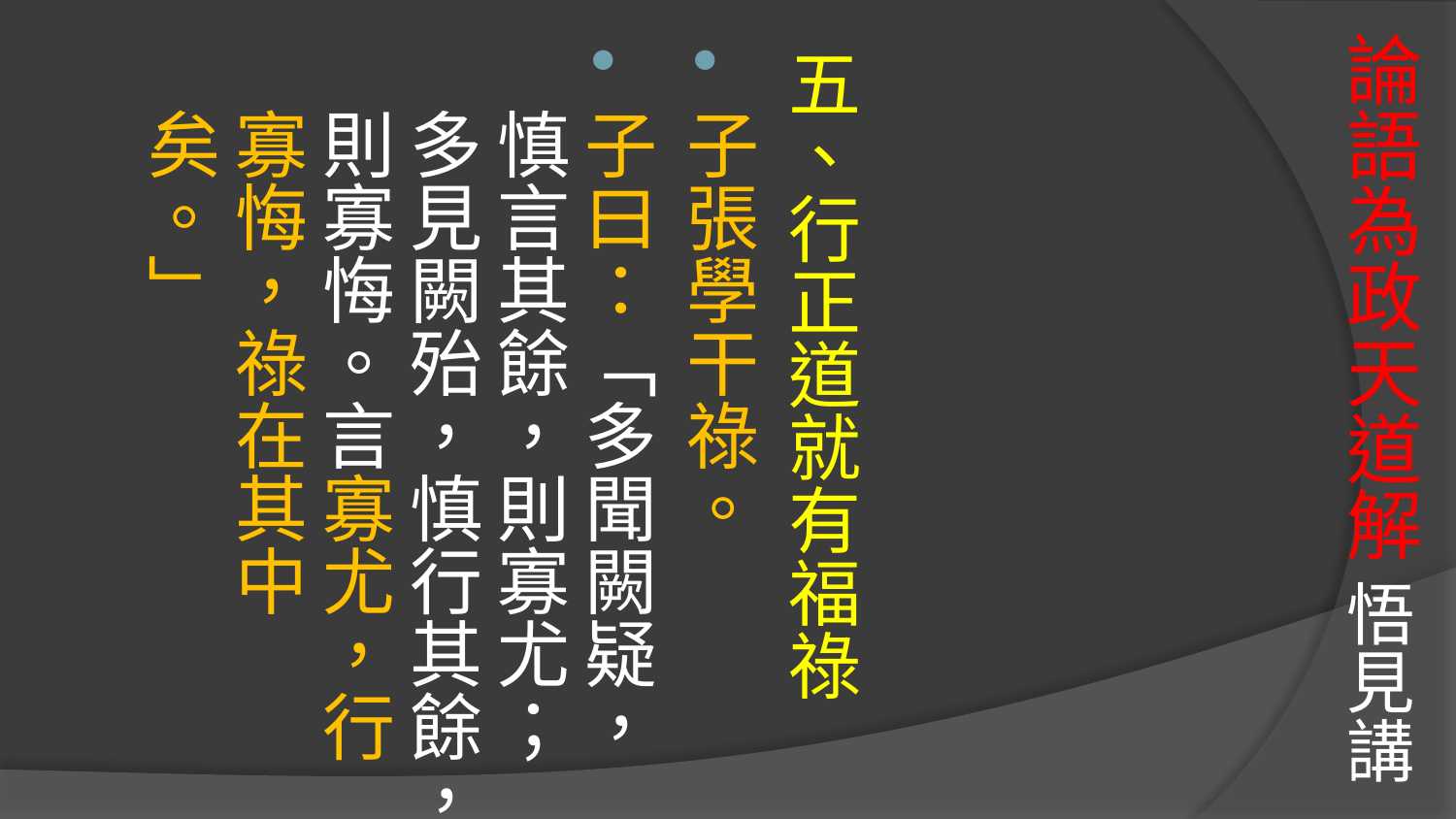

# 論語為政天道解 悟見講
五、行正道就有福祿
子張學干祿。
子曰：「多聞闕疑，慎言其餘，則寡尤；多見闕殆，慎行其餘，則寡悔。言寡尤，行寡悔，祿在其中矣。」